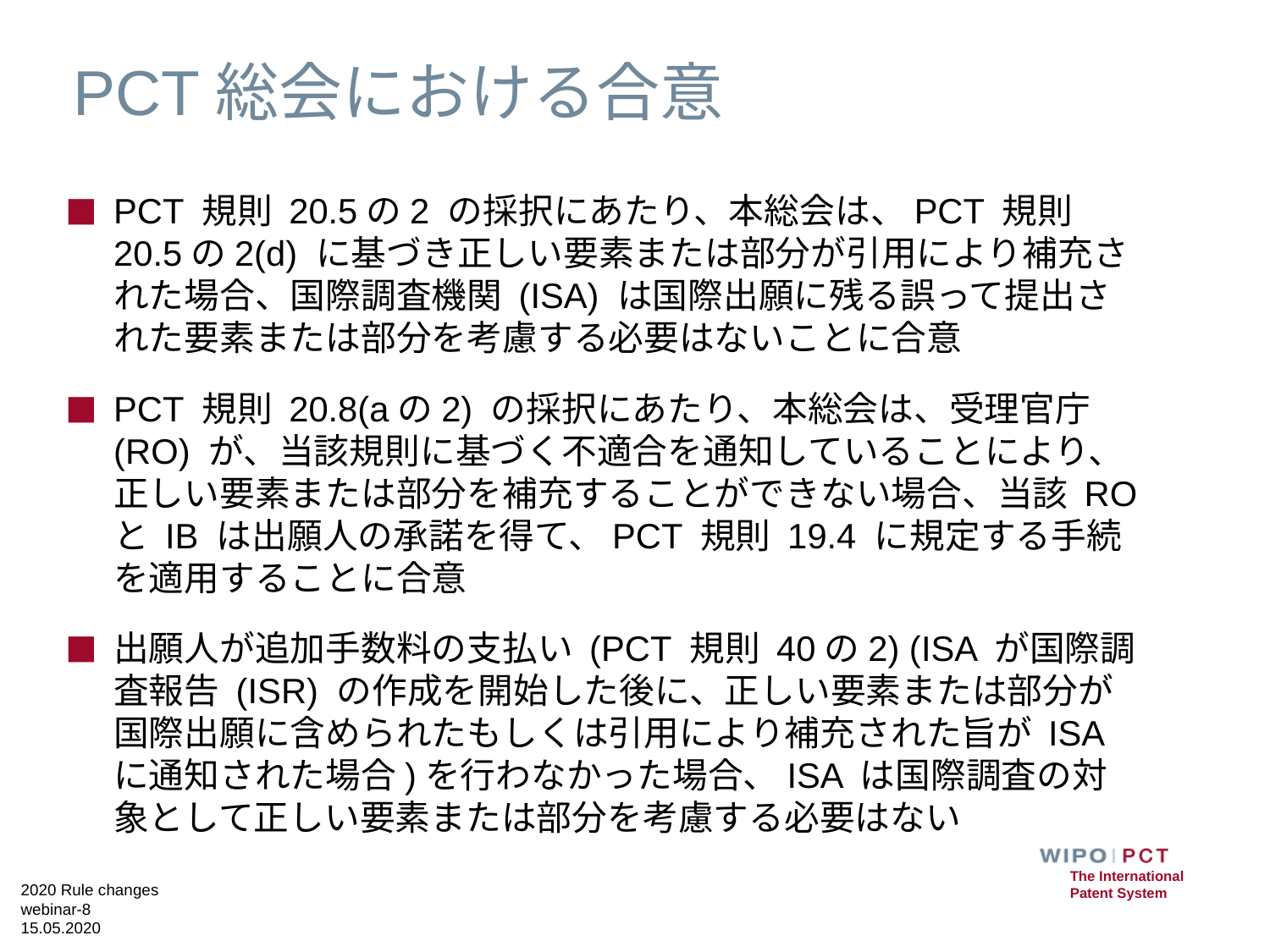

# PCT総会における合意
PCT 規則 20.5の2 の採択にあたり、本総会は、PCT 規則 20.5の2(d) に基づき正しい要素または部分が引用により補充された場合、国際調査機関 (ISA) は国際出願に残る誤って提出された要素または部分を考慮する必要はないことに合意
PCT 規則 20.8(aの2) の採択にあたり、本総会は、受理官庁(RO) が、当該規則に基づく不適合を通知していることにより、正しい要素または部分を補充することができない場合、当該 RO と IB は出願人の承諾を得て、PCT 規則 19.4 に規定する手続を適用することに合意
出願人が追加手数料の支払い (PCT 規則 40の2) (ISA が国際調査報告 (ISR) の作成を開始した後に、正しい要素または部分が国際出願に含められたもしくは引用により補充された旨が ISA に通知された場合)を行わなかった場合、ISA は国際調査の対象として正しい要素または部分を考慮する必要はない